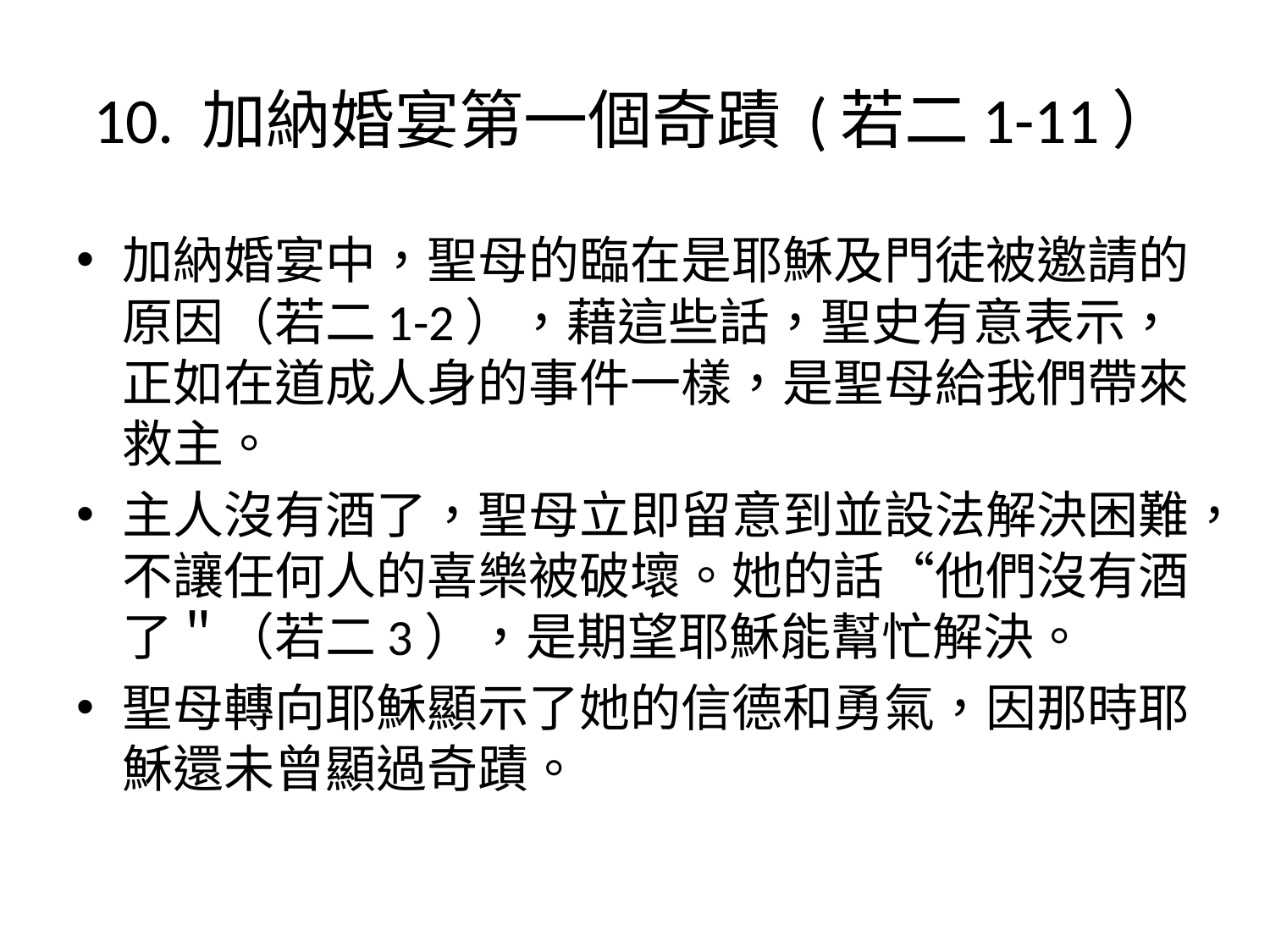

# 10. 加納婚宴第一個奇蹟 (若二1-11）
加納婚宴中，聖母的臨在是耶穌及門徒被邀請的原因（若二1-2），藉這些話，聖史有意表示，正如在道成人身的事件一樣，是聖母給我們帶來救主。
主人沒有酒了，聖母立即留意到並設法解決困難，不讓任何人的喜樂被破壞。她的話“他們沒有酒了＂（若二3），是期望耶穌能幫忙解決。
聖母轉向耶穌顯示了她的信德和勇氣，因那時耶穌還未曾顯過奇蹟。